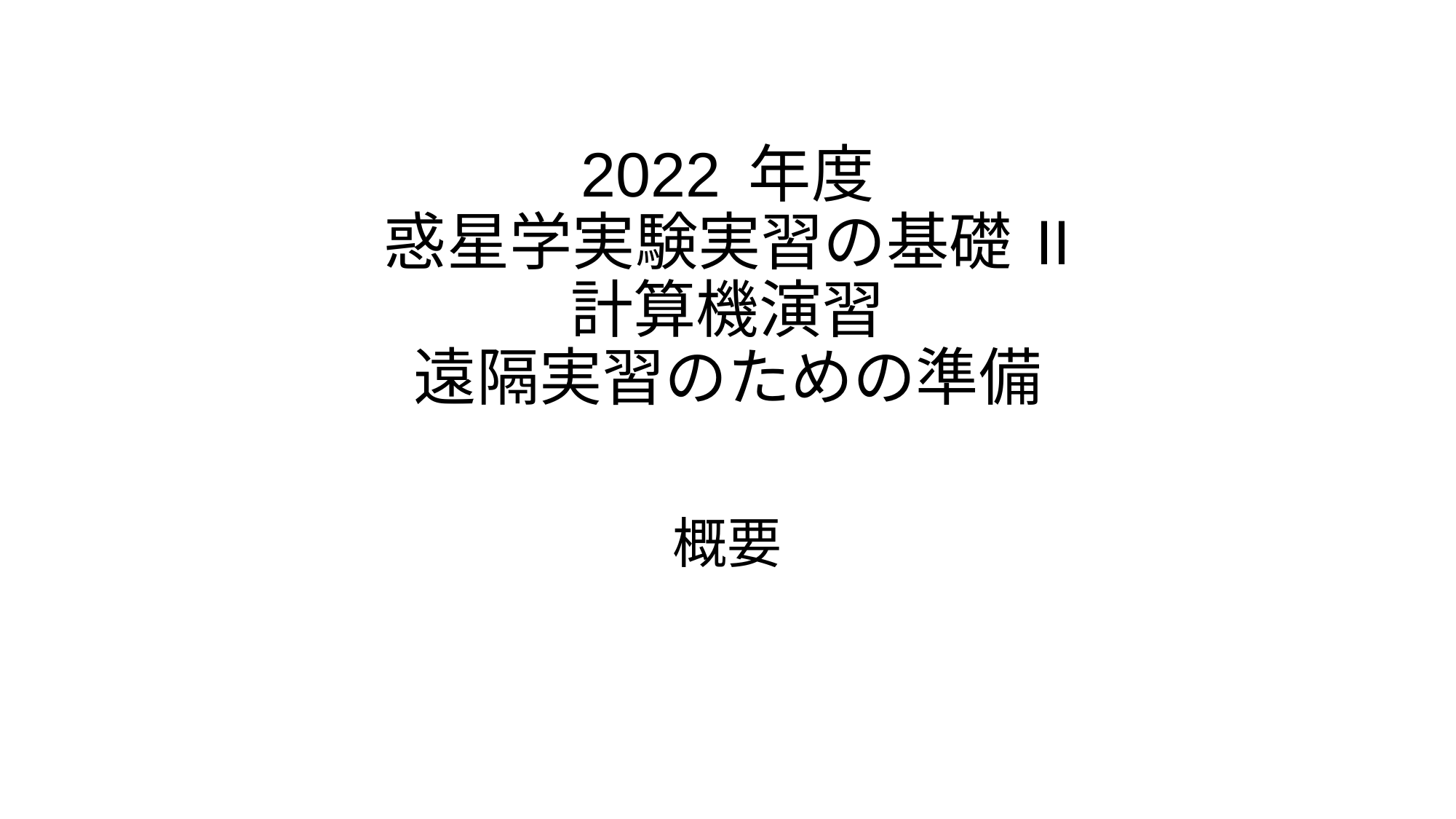

# 2022 年度 惑星学実験実習の基礎 II 計算機演習 遠隔実習のための準備

概要